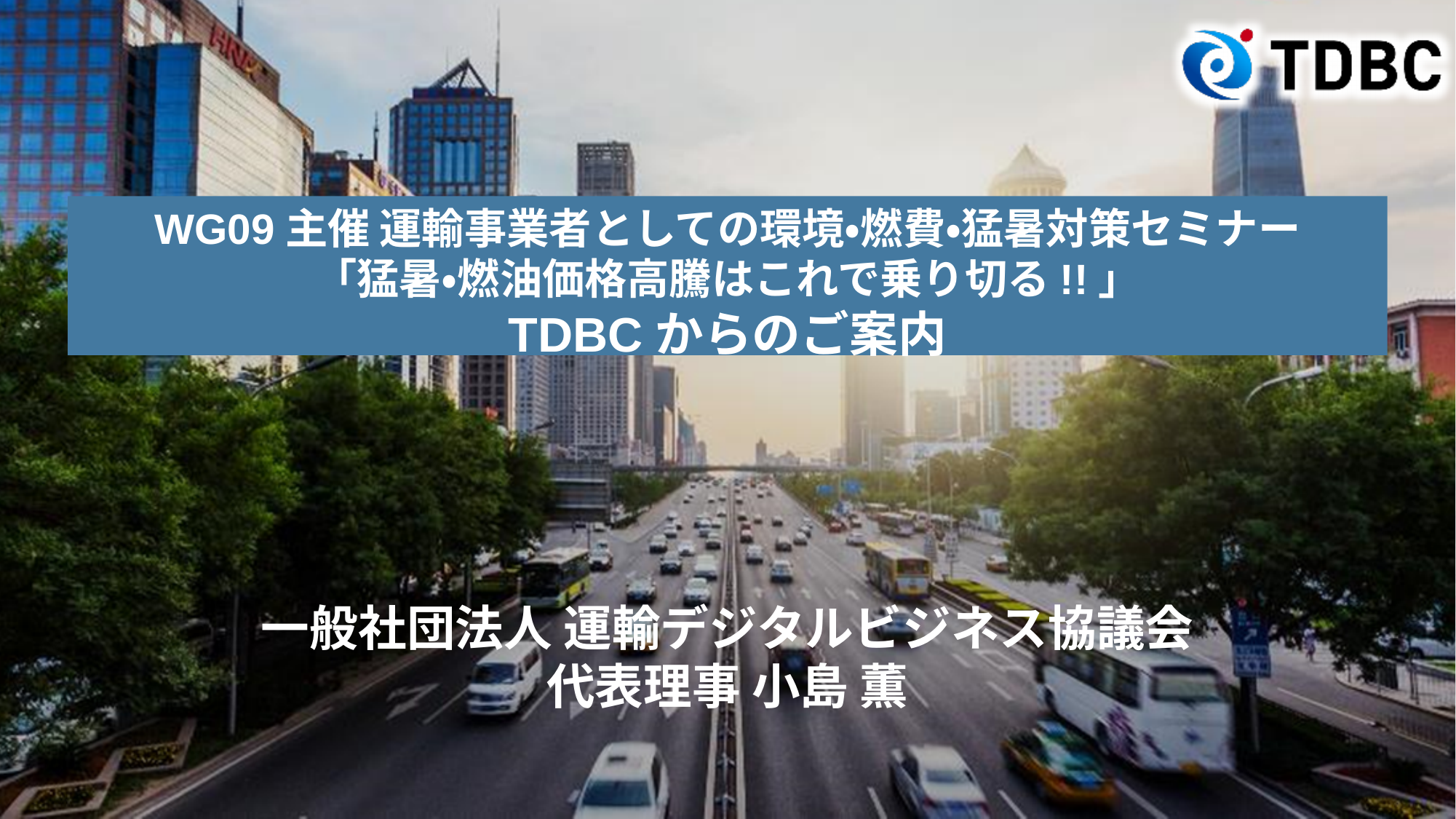

# WG09主催 運輸事業者としての環境・燃費・猛暑対策セミナー 「猛暑・燃油価格高騰はこれで乗り切る!!」 TDBCからのご案内

一般社団法人 運輸デジタルビジネス協議会
代表理事 小島 薫